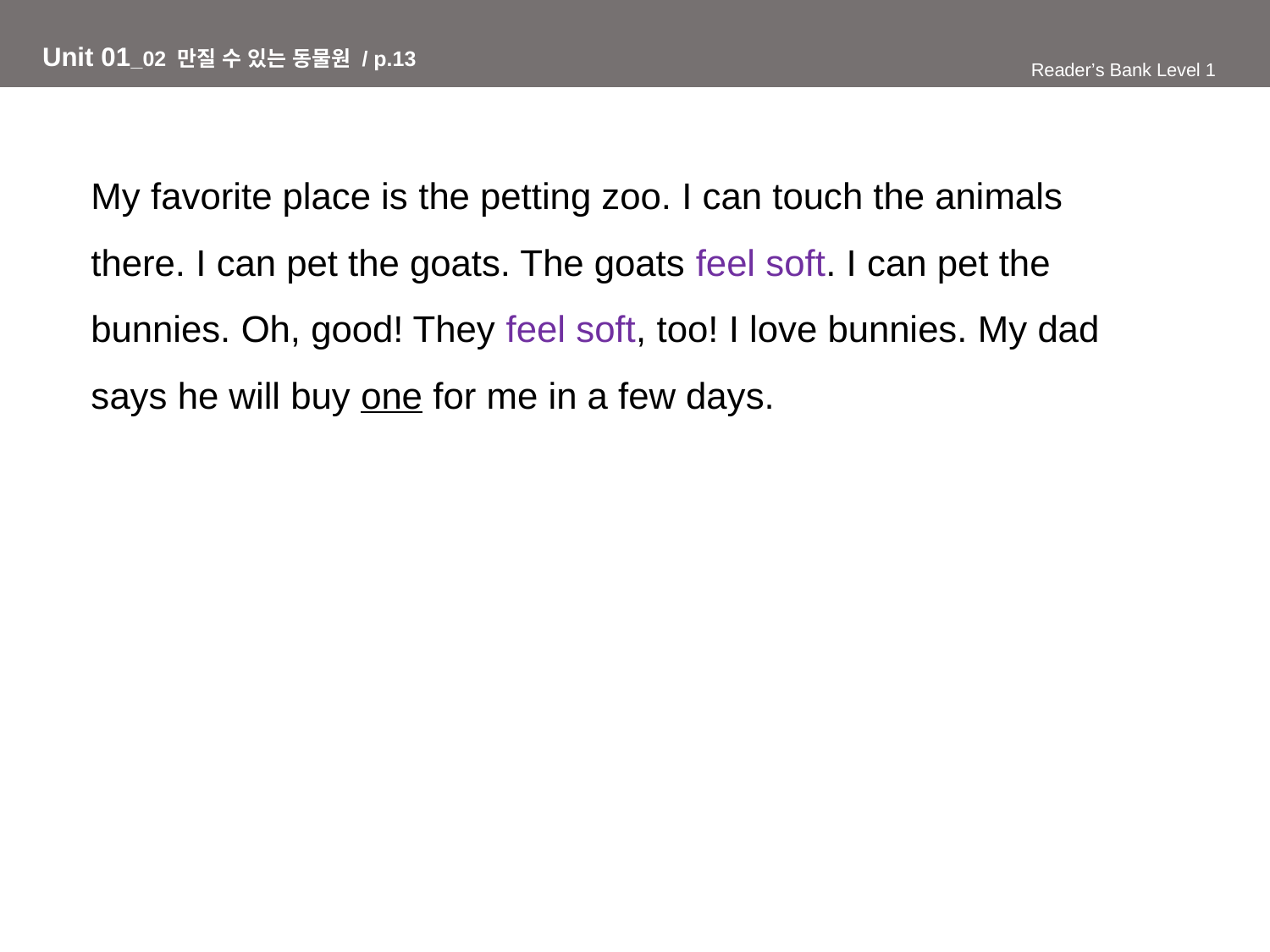

Unit 01_02 만질 수 있는 동물원 / p.13
Reader’s Bank Level 1

My favorite place is the petting zoo. I can touch the animals
there. I can pet the goats. The goats feel soft. I can pet the
bunnies. Oh, good! They feel soft, too! I love bunnies. My dad
says he will buy one for me in a few days.

Reader’s Bank Level 1